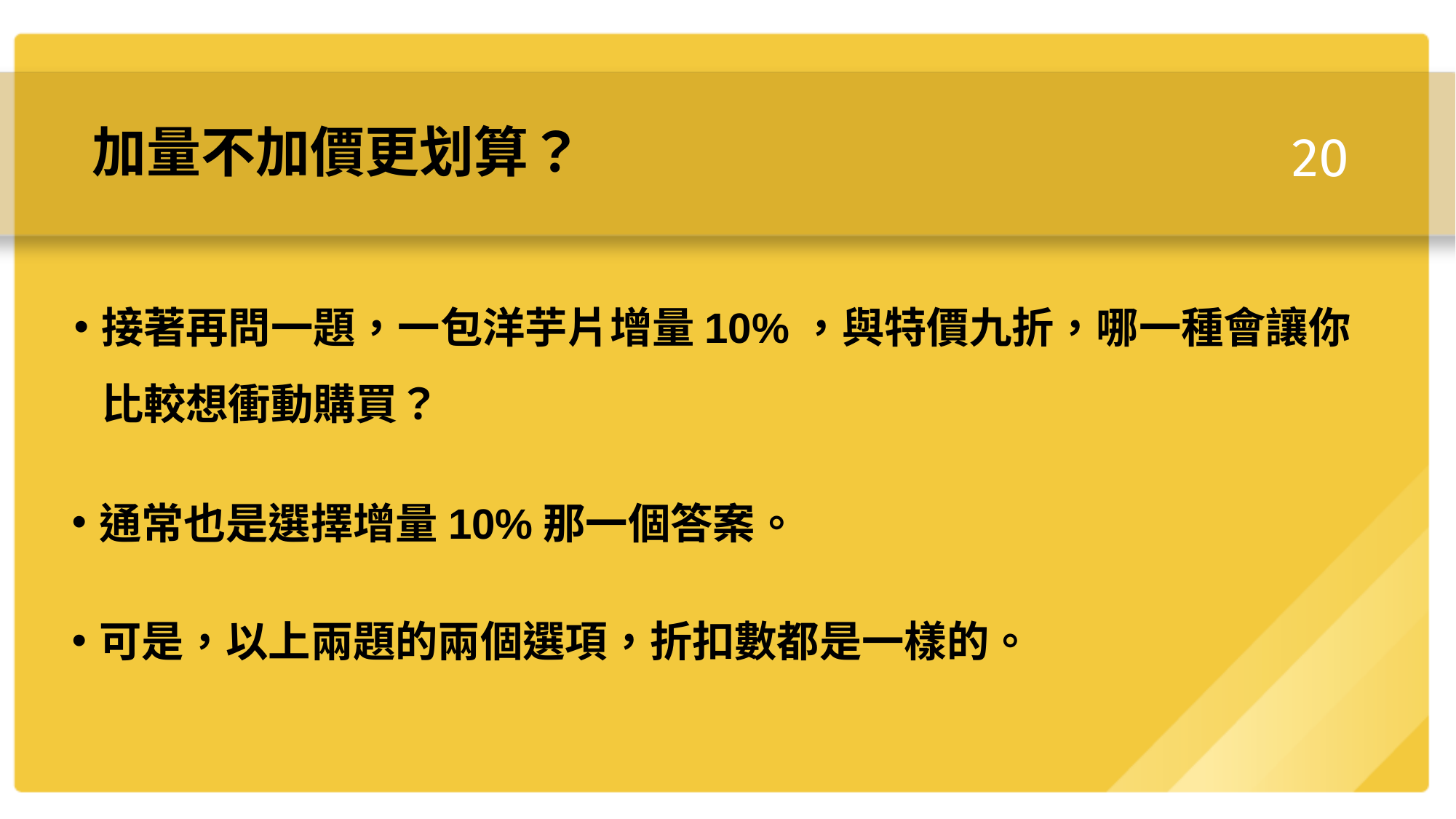

20
# 加量不加價更划算？
接著再問一題，一包洋芋片增量10%，與特價九折，哪一種會讓你比較想衝動購買？
通常也是選擇增量10%那一個答案。
可是，以上兩題的兩個選項，折扣數都是一樣的。